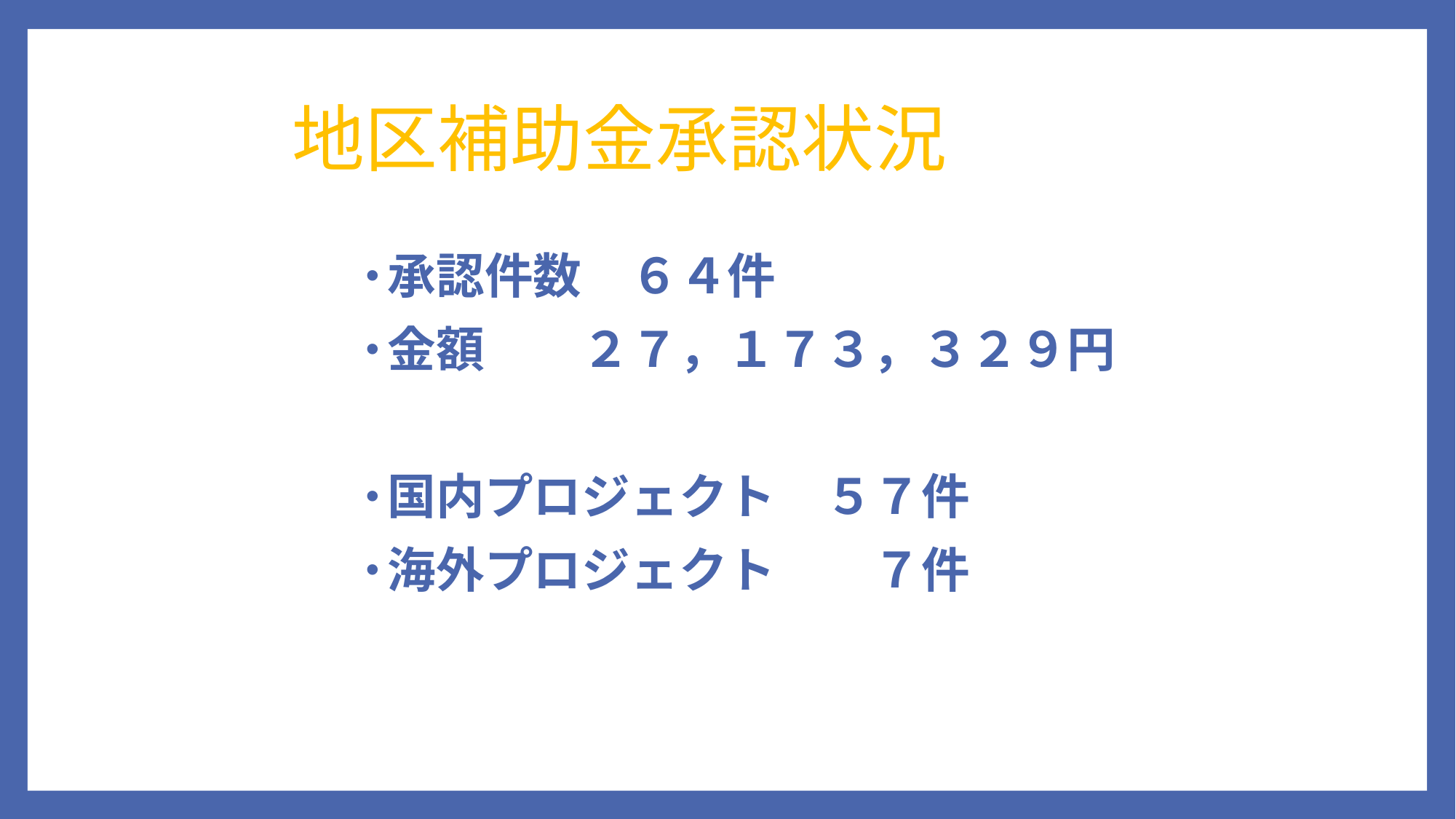

# 地区補助金承認状況
承認件数　６４件
金額　　２７，１７３，３２９円

国内プロジェクト　５７件
海外プロジェクト　　７件